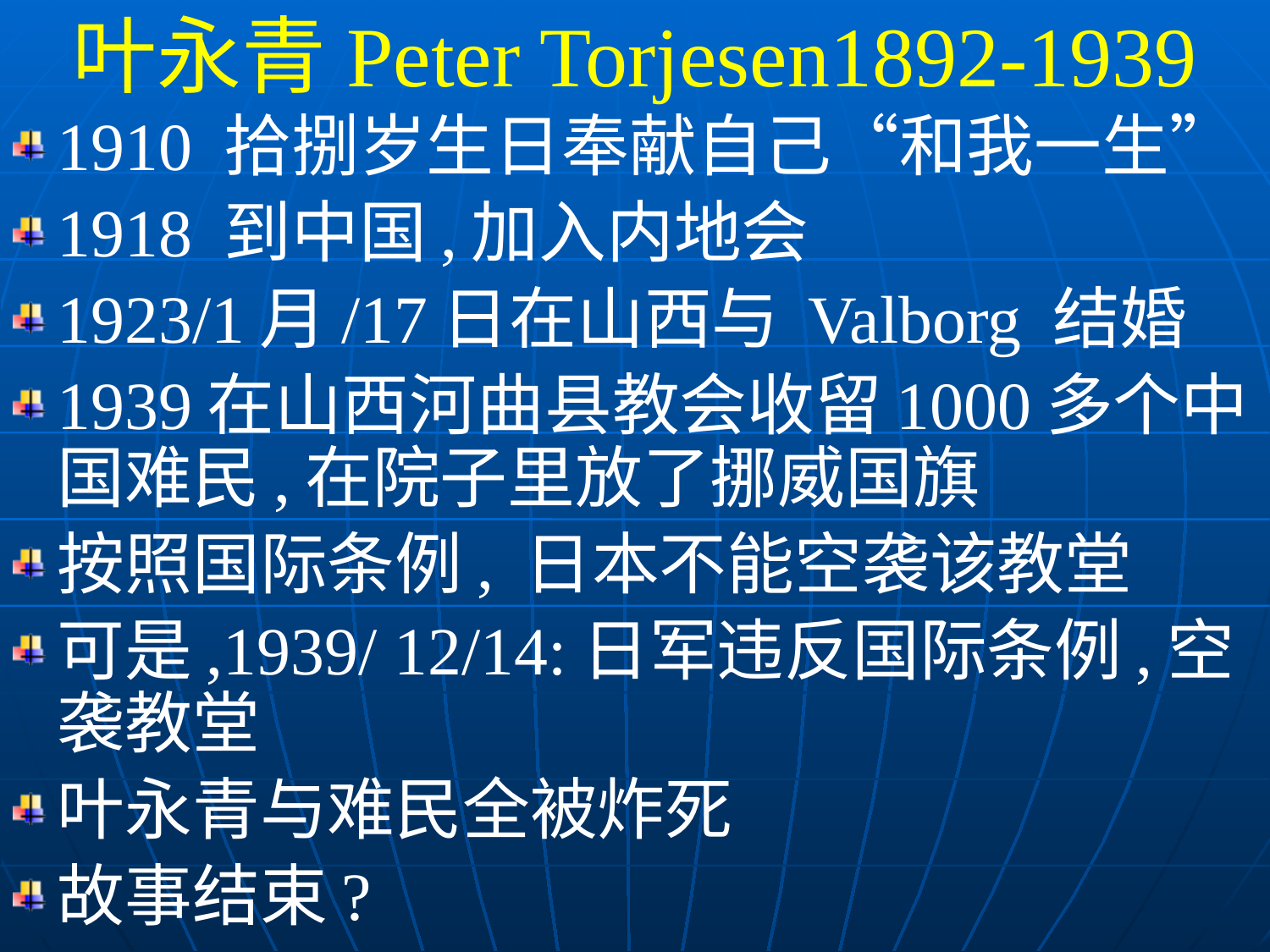

叶永青Peter Torjesen1892-1939
1910 拾捌岁生日奉献自己“和我一生”
1918 到中国,加入内地会
1923/1月/17日在山西与 Valborg 结婚
1939在山西河曲县教会收留1000多个中国难民,在院子里放了挪威国旗
按照国际条例, 日本不能空袭该教堂
可是,1939/ 12/14:日军违反国际条例,空袭教堂
叶永青与难民全被炸死
故事结束?